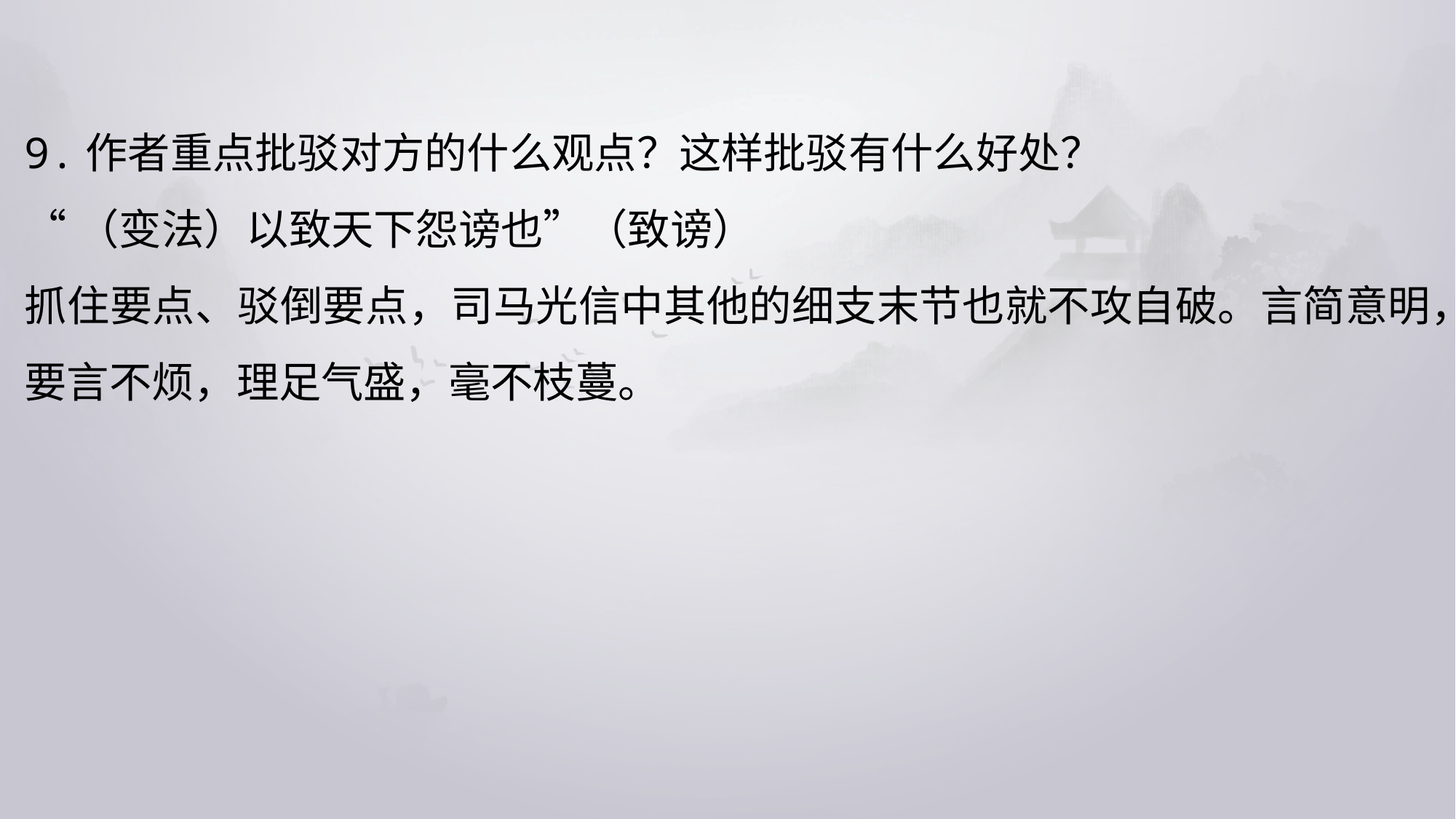

9.作者重点批驳对方的什么观点？这样批驳有什么好处？
“（变法）以致天下怨谤也”（致谤）
抓住要点、驳倒要点，司马光信中其他的细支末节也就不攻自破。言简意明，要言不烦，理足气盛，毫不枝蔓。